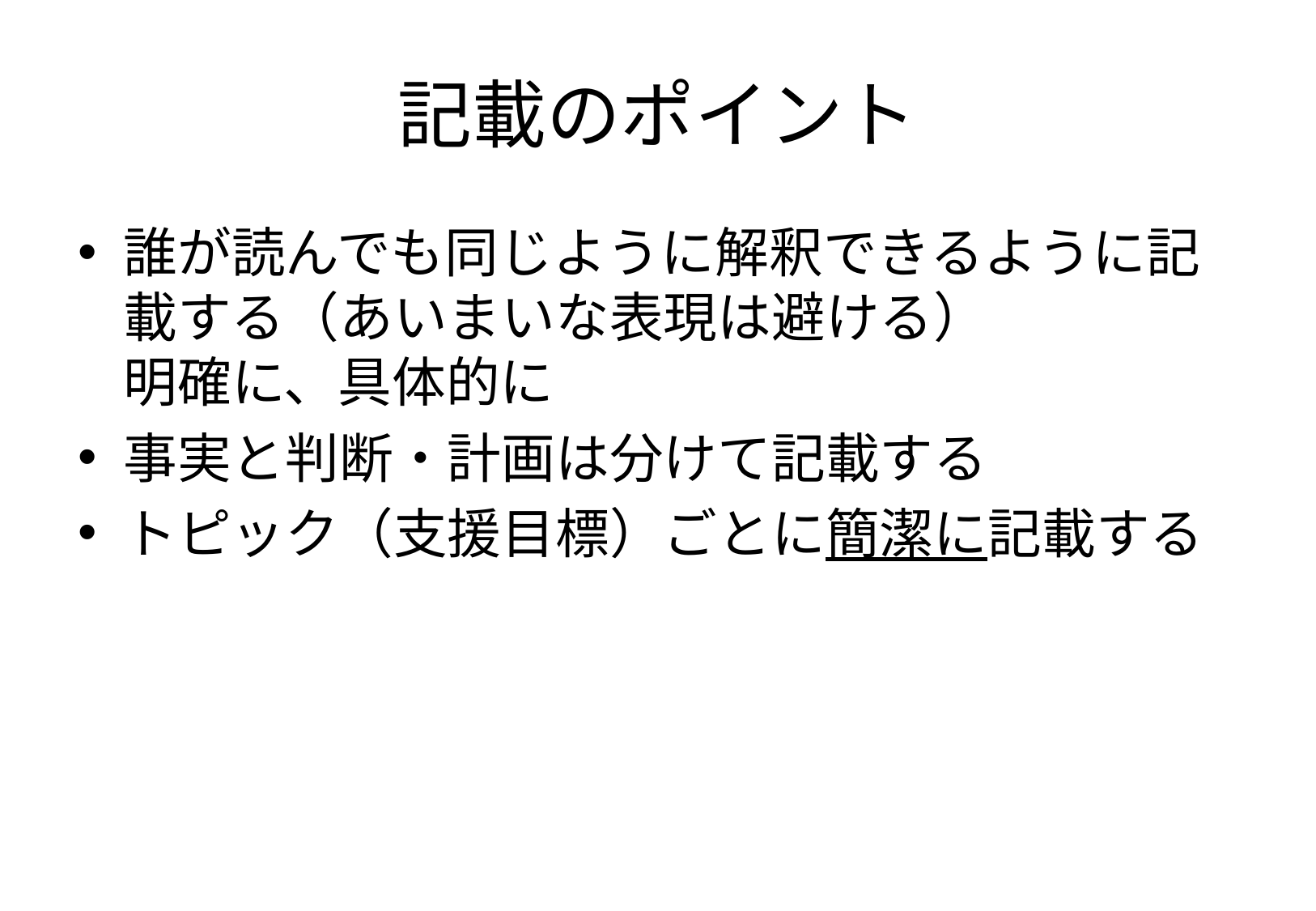

# 記載のポイント
誰が読んでも同じように解釈できるように記載する（あいまいな表現は避ける）
明確に、具体的に
事実と判断・計画は分けて記載する
トピック（支援目標）ごとに簡潔に記載する